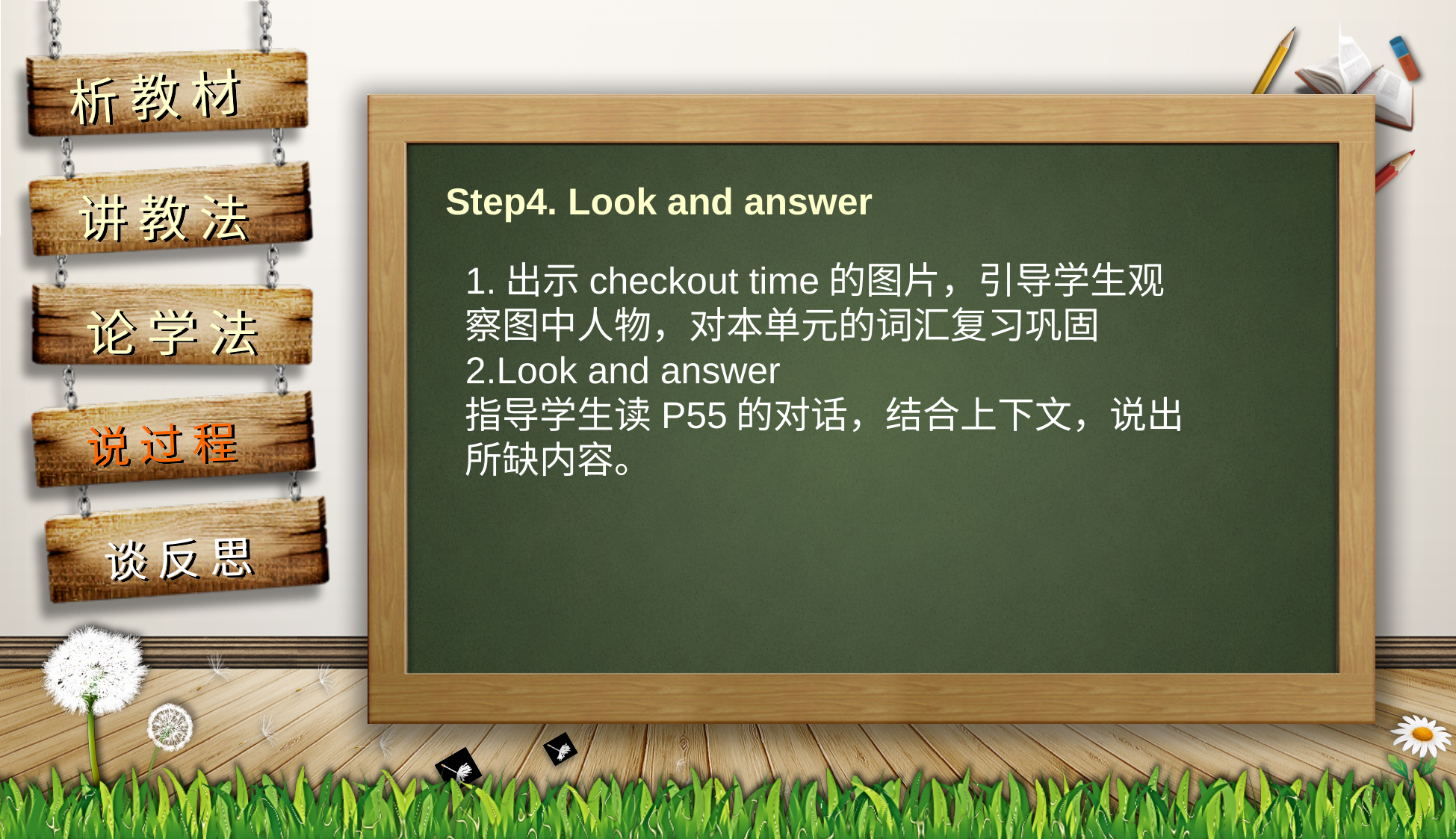

Step4. Look and answer
1.出示checkout time的图片，引导学生观察图中人物，对本单元的词汇复习巩固
2.Look and answer
指导学生读P55的对话，结合上下文，说出所缺内容。